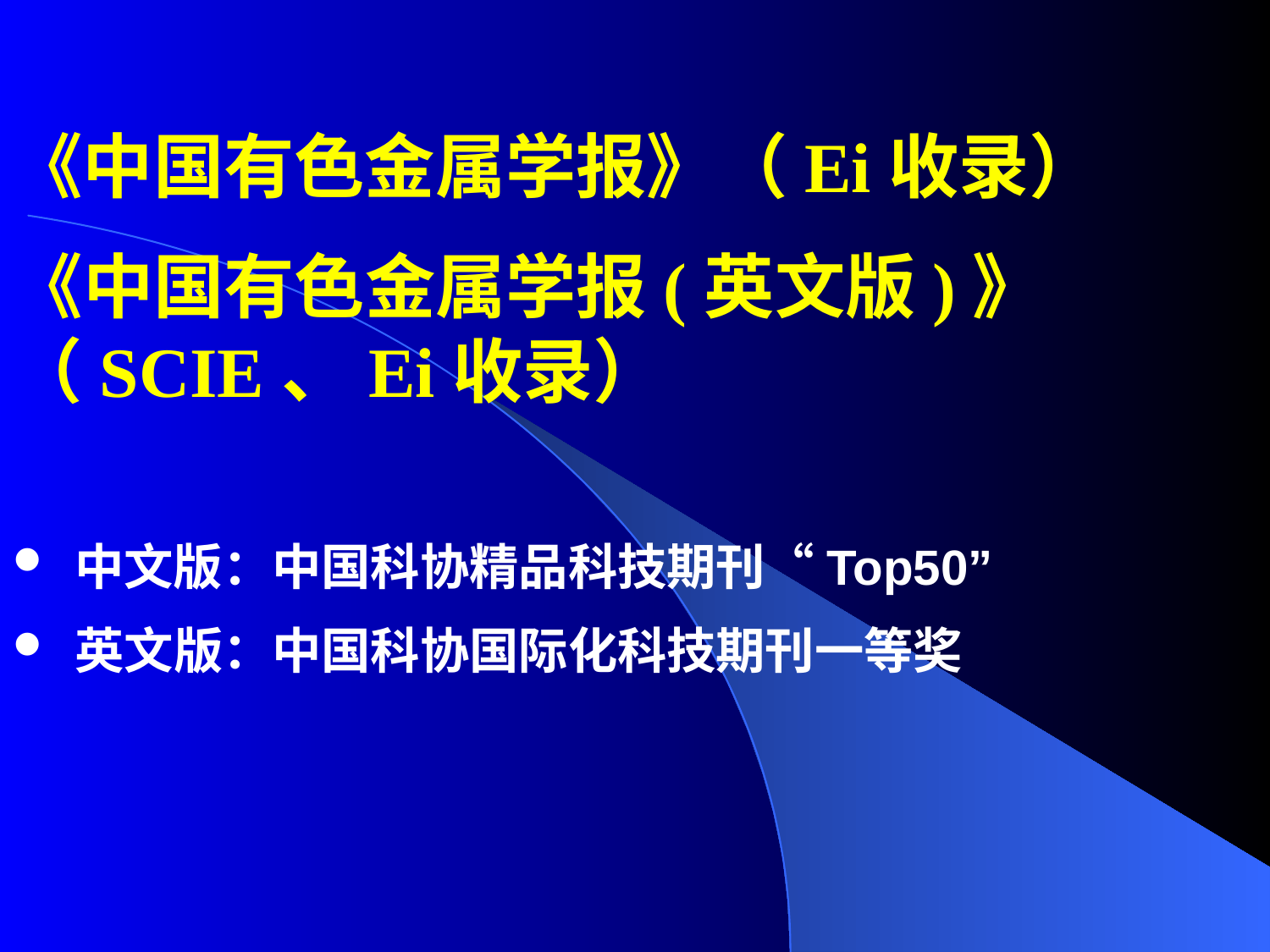

《中国有色金属学报》（Ei收录）
《中国有色金属学报(英文版)》
（SCIE、Ei收录）

 中文版：中国科协精品科技期刊“Top50”
 英文版：中国科协国际化科技期刊一等奖